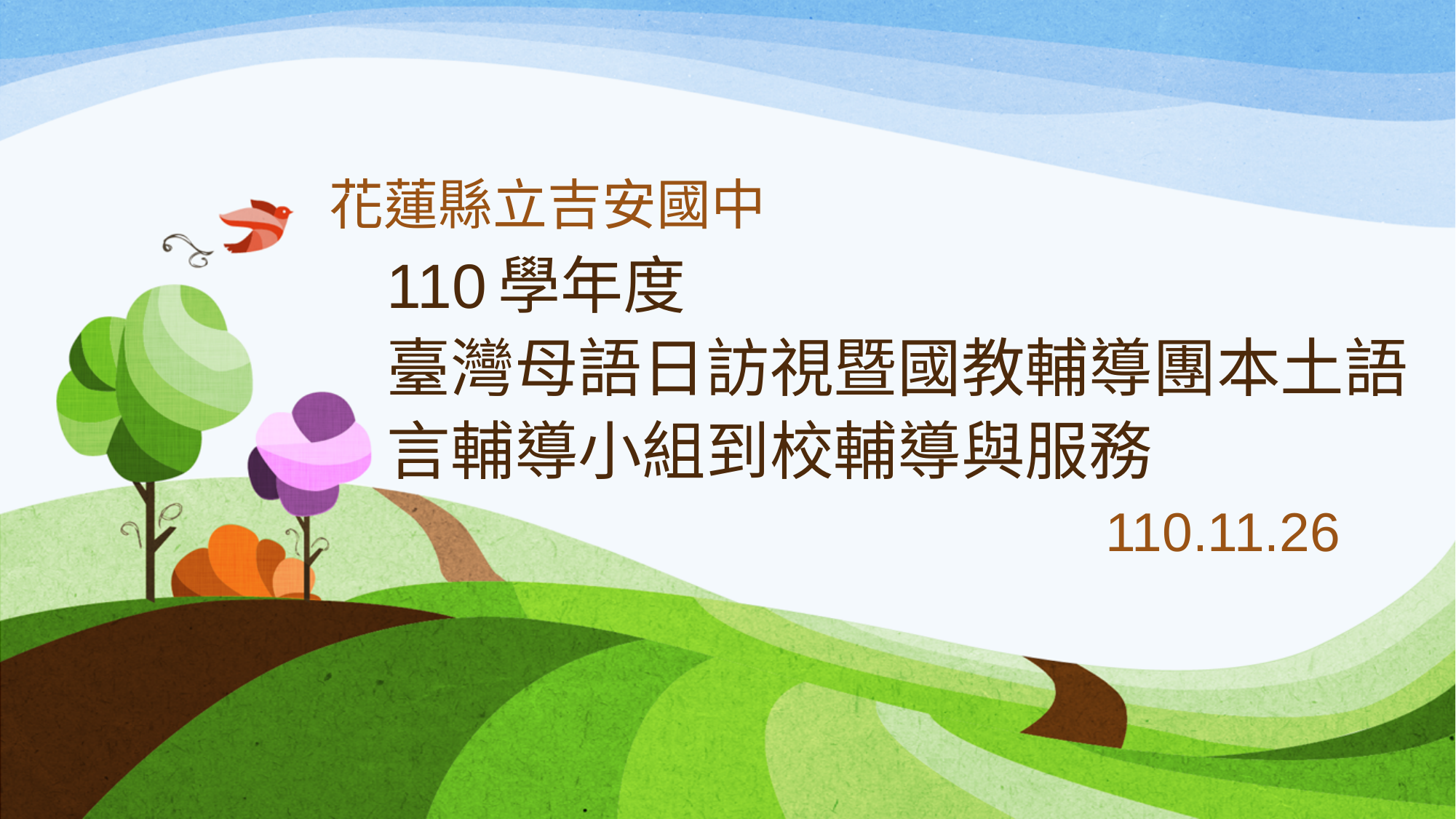

花蓮縣立吉安國中
# 110學年度 臺灣母語日訪視暨國教輔導團本土語言輔導小組到校輔導與服務
110.11.26